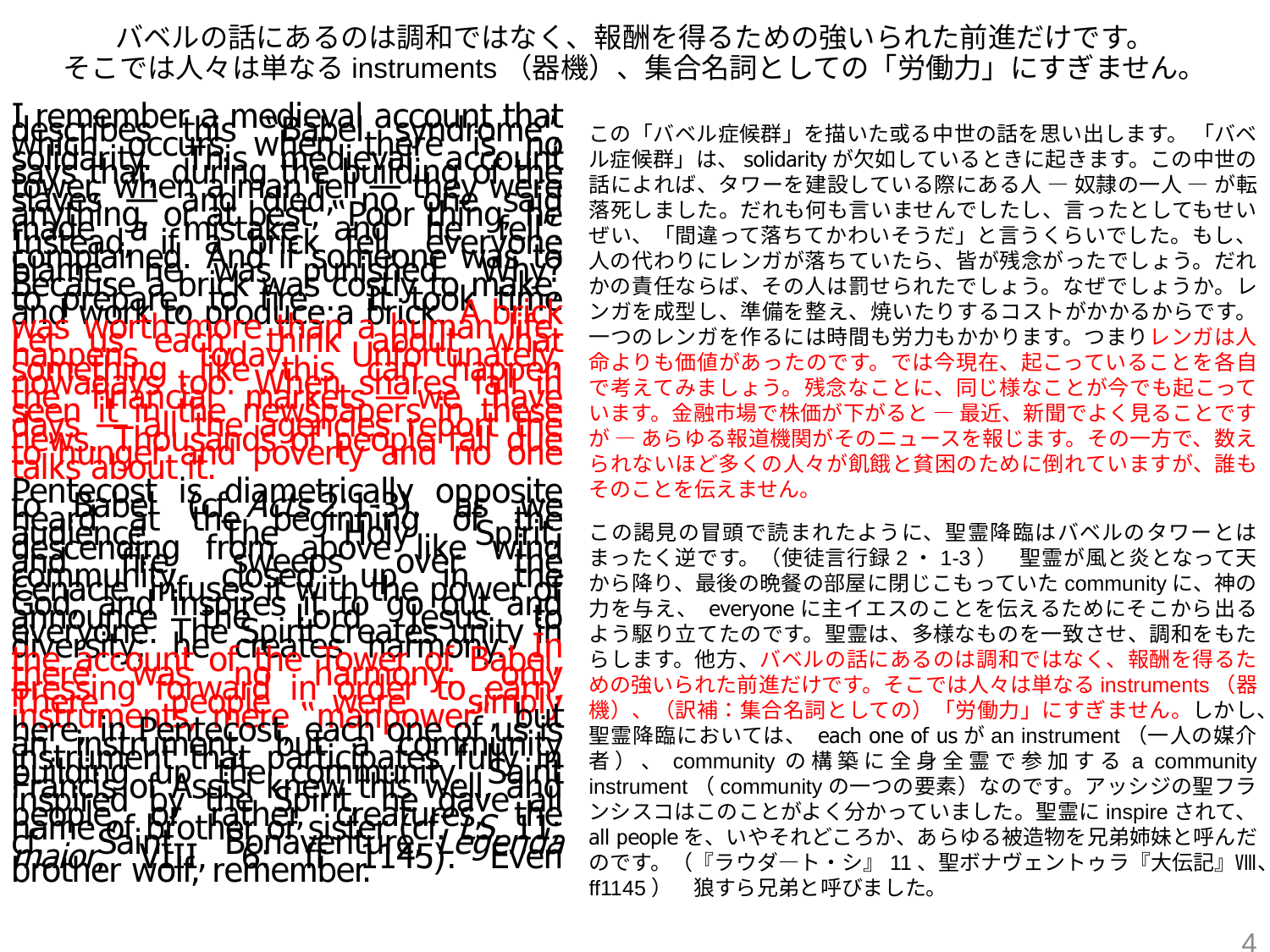

# バベルの話にあるのは調和ではなく、報酬を得るための強いられた前進だけです。 そこでは人々は単なるinstruments（器機）、集合名詞としての「労働力」にすぎません。
I remember a medieval account that describes this “Babel syndrome”, which occurs when there is no solidarity. This medieval account says that, during the building of the tower, when a man fell — they were slaves — and died, no one said anything, or at best, “Poor thing, he made a mistake and he fell”. Instead, if a brick fell, everyone complained. And if someone was to blame, he was punished. Why? Because a brick was costly to make, to prepare, to fire…. It took time and work to produce a brick. A brick was worth more than a human life. Let us each, think about what happens today. Unfortunately, something like this can happen nowadays too. When shares fall in the financial markets — we have seen it in the newspapers in these days — all the agencies report the news. Thousands of people fall due to hunger and poverty and no one talks about it.
Pentecost is diametrically opposite to Babel (cf. Acts 2:1-3), as we heard at the beginning of the audience. The Holy Spirit, descending from above like wind and fire, sweeps over the community closed up in the Cenacle, infuses it with the power of God, and inspires it to go out and announce the Lord Jesus to everyone. The Spirit creates unity in diversity; he creates harmony. In the account of the Tower of Babel, there was no harmony; only pressing forward in order to earn. There, people were simply instruments, mere “manpower”, but here, in Pentecost, each one of us is an instrument, but a community instrument that participates fully in building up the community. Saint Francis of Assisi knew this well, and inspired by the Spirit, he gave all people, or rather, creatures, the name of brother or sister (cf. LS, 11; cf. Saint Bonaventure, Legenda maior, VIII, 6: ff 1145). Even brother wolf, remember.

この「バベル症候群」を描いた或る中世の話を思い出します。 「バベル症候群」は、solidarityが欠如しているときに起きます。この中世の話によれば、タワーを建設している際にある人 ― 奴隷の一人 ― が転落死しました。だれも何も言いませんでしたし、言ったとしてもせいぜい、「間違って落ちてかわいそうだ」と言うくらいでした。もし、人の代わりにレンガが落ちていたら、皆が残念がったでしょう。だれかの責任ならば、その人は罰せられたでしょう。なぜでしょうか。レンガを成型し、準備を整え、焼いたりするコストがかかるからです。一つのレンガを作るには時間も労力もかかります。つまりレンガは人命よりも価値があったのです。では今現在、起こっていることを各自で考えてみましょう。残念なことに、同じ様なことが今でも起こっています。金融市場で株価が下がると ― 最近、新聞でよく見ることですが ― あらゆる報道機関がそのニュースを報じます。その一方で、数えられないほど多くの人々が飢餓と貧困のために倒れていますが、誰もそのことを伝えません。
この謁見の冒頭で読まれたように、聖霊降臨はバベルのタワーとはまったく逆です。（使徒言行録2・1-3）　聖霊が風と炎となって天から降り、最後の晩餐の部屋に閉じこもっていたcommunityに、神の力を与え、 everyoneに主イエスのことを伝えるためにそこから出るよう駆り立てたのです。聖霊は、多様なものを一致させ、調和をもたらします。他方、バベルの話にあるのは調和ではなく、報酬を得るための強いられた前進だけです。そこでは人々は単なるinstruments（器機）、（訳補：集合名詞としての）「労働力」にすぎません。しかし、聖霊降臨においては、 each one of usがan instrument（一人の媒介者）、communityの構築に全身全霊で参加するa community instrument（communityの一つの要素）なのです。アッシジの聖フランシスコはこのことがよく分かっていました。聖霊にinspireされて、 all peopleを、いやそれどころか、あらゆる被造物を兄弟姉妹と呼んだのです。（『ラウダ―ト・シ』11、聖ボナヴェントゥラ『大伝記』Ⅷ、ff1145）　狼すら兄弟と呼びました。

4